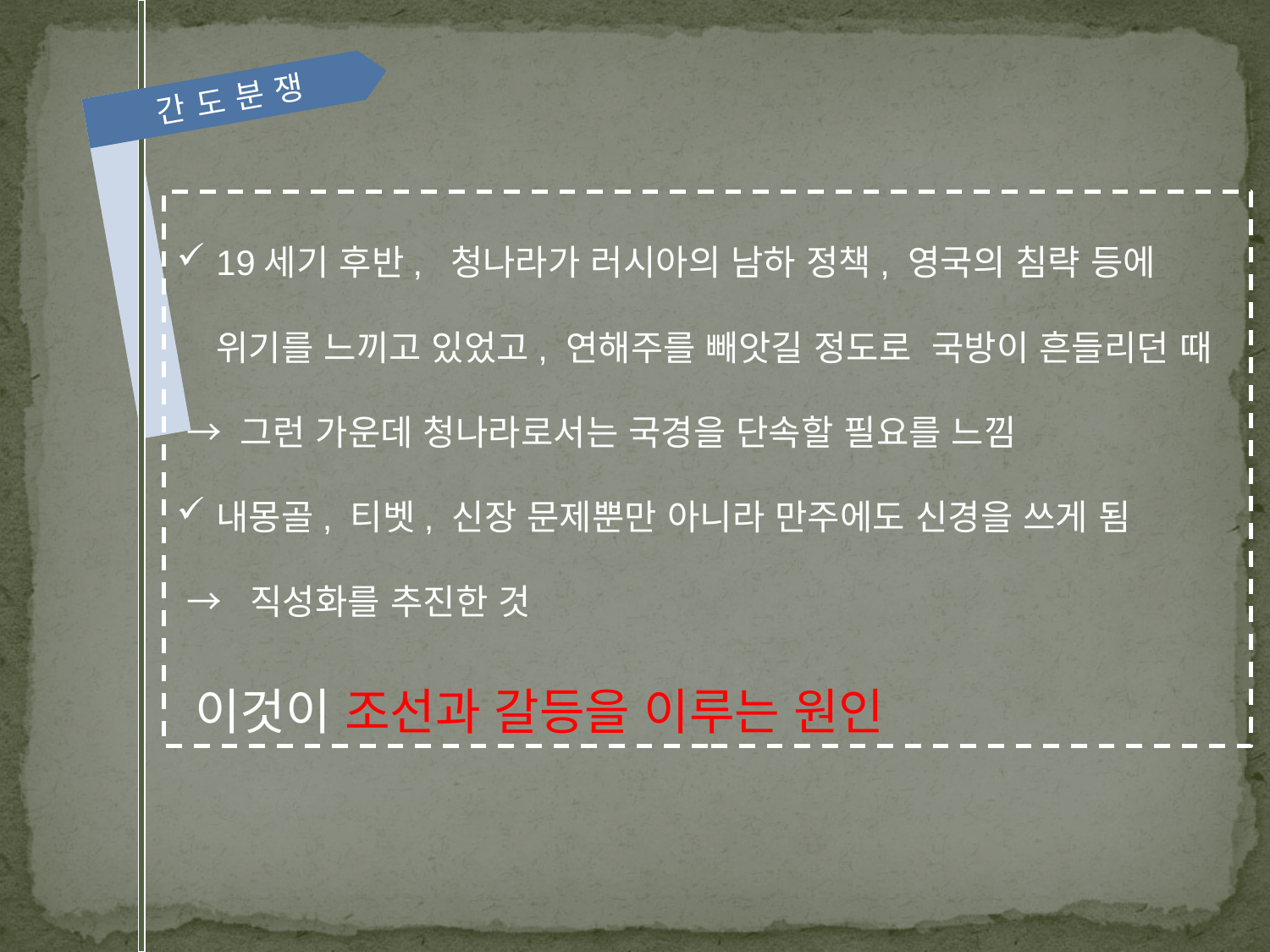

간도분쟁

19세기 후반,  청나라가 러시아의 남하 정책, 영국의 침략 등에 위기를 느끼고 있었고, 연해주를 빼앗길 정도로  국방이 흔들리던 때
 → 그런 가운데 청나라로서는 국경을 단속할 필요를 느낌
내몽골, 티벳, 신장 문제뿐만 아니라 만주에도 신경을 쓰게 됨
 →  직성화를 추진한 것
 이것이 조선과 갈등을 이루는 원인